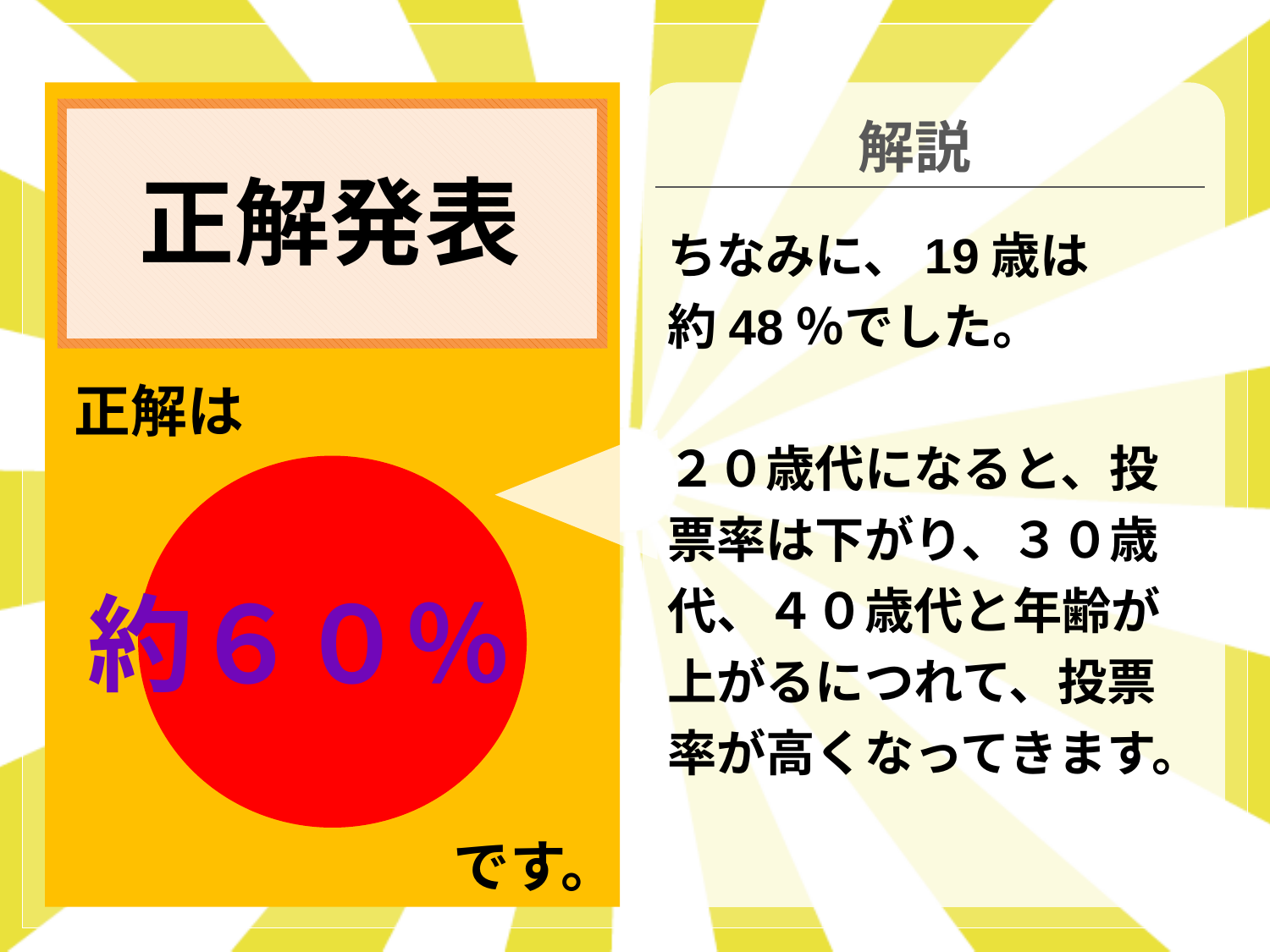

解説
正解発表
ちなみに、19歳は
約48％でした。

２０歳代になると、投票率は下がり、３０歳代、４０歳代と年齢が上がるにつれて、投票率が高くなってきます。
正解は

約６０％
です。